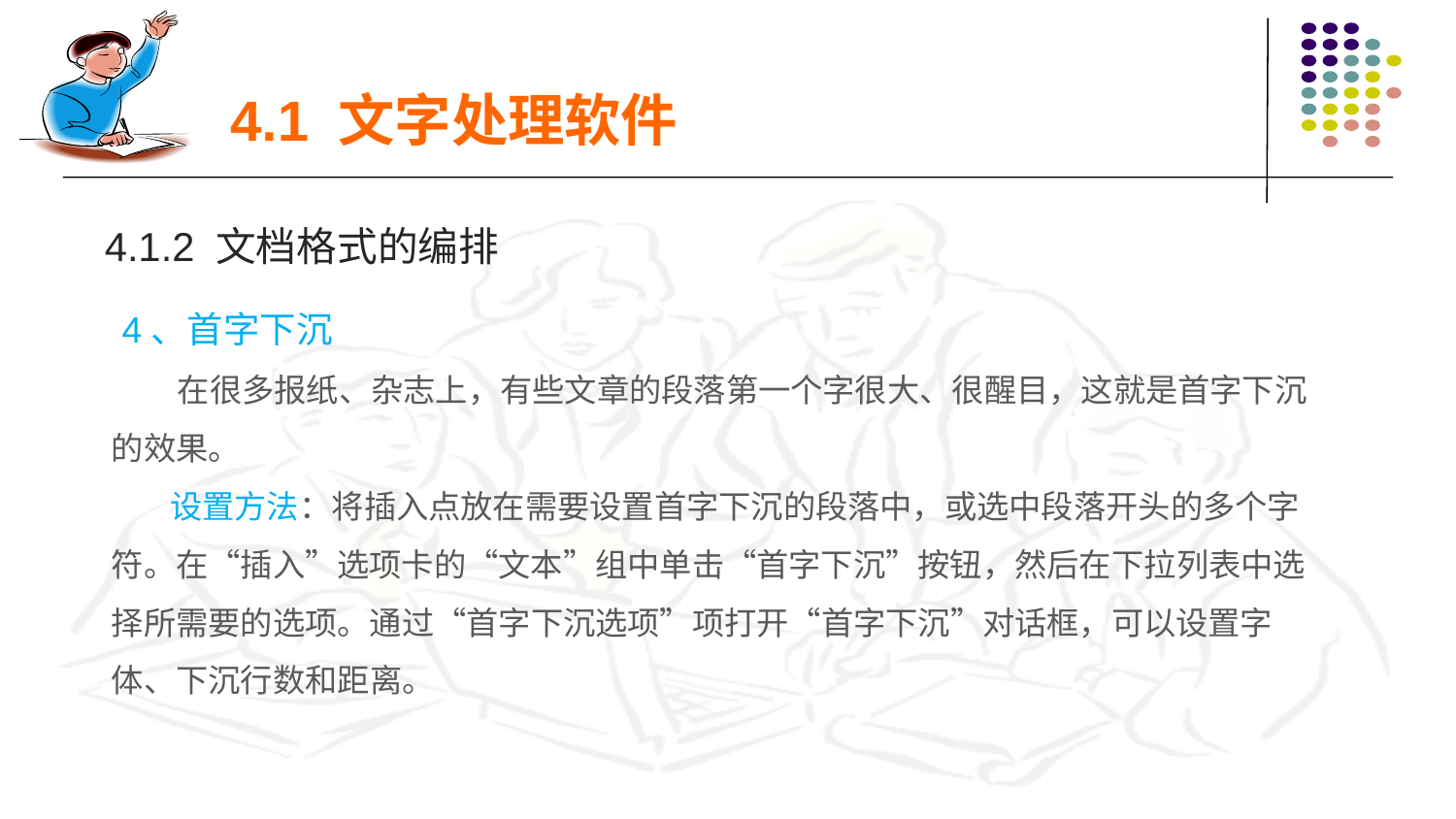

4.1 文字处理软件
4.1.2 文档格式的编排
 4、首字下沉
        在很多报纸、杂志上，有些文章的段落第一个字很大、很醒目，这就是首字下沉的效果。
       设置方法：将插入点放在需要设置首字下沉的段落中，或选中段落开头的多个字符。在“插入”选项卡的“文本”组中单击“首字下沉”按钮，然后在下拉列表中选择所需要的选项。通过“首字下沉选项”项打开“首字下沉”对话框，可以设置字体、下沉行数和距离。